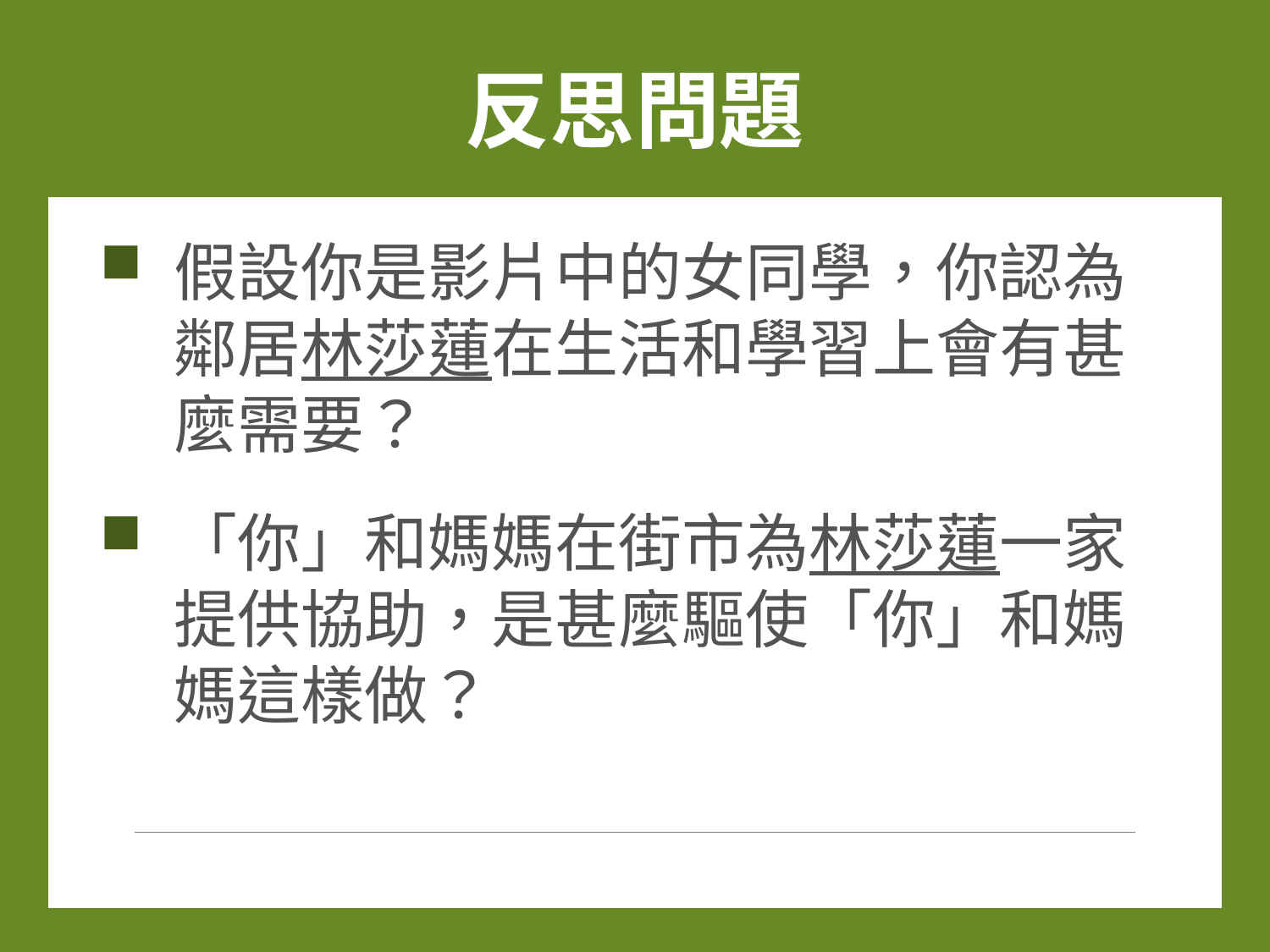

反思問題
假設你是影片中的女同學，你認為鄰居林莎蓮在生活和學習上會有甚麼需要？
「你」和媽媽在街市為林莎蓮一家提供協助，是甚麼驅使「你」和媽媽這樣做？